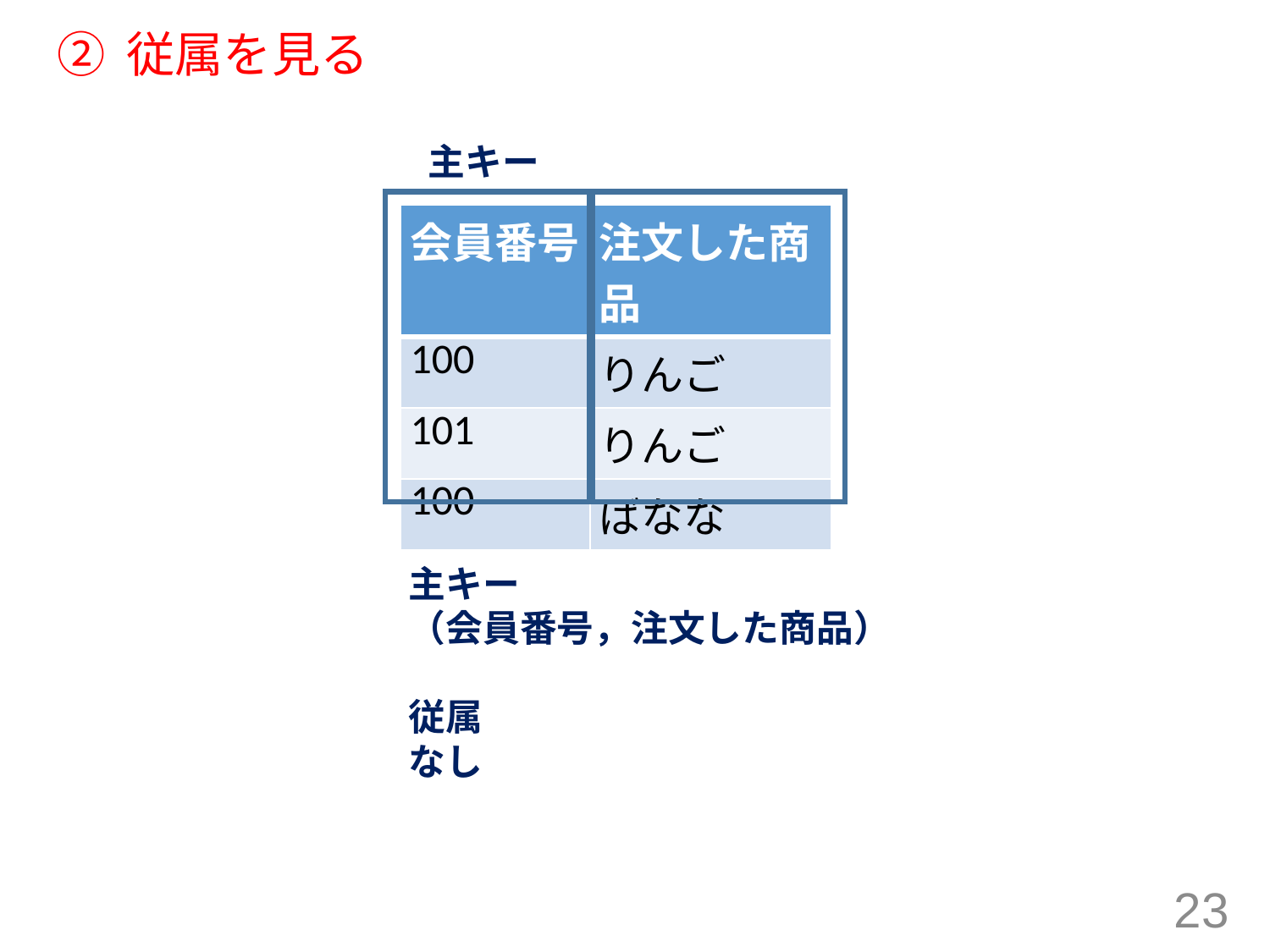

# ② 従属を見る
主キー

| 会員番号 | 注文した商品 |
| --- | --- |
| 100 | りんご |
| 101 | りんご |
| 100 | ばなな |
主キー
（会員番号，注文した商品）

従属
なし
23